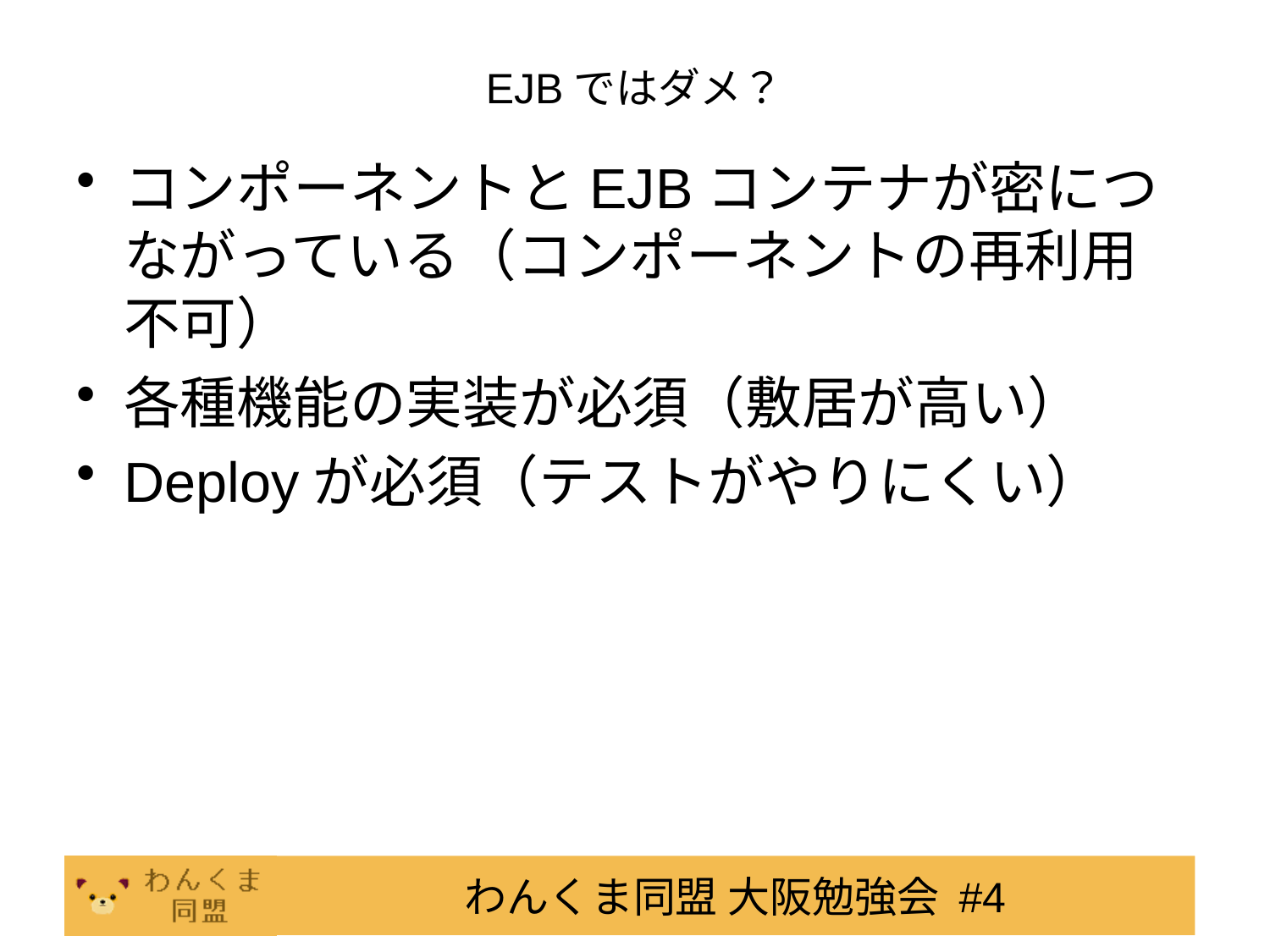

# EJBではダメ？
コンポーネントとEJBコンテナが密につながっている（コンポーネントの再利用不可）
各種機能の実装が必須（敷居が高い）
Deployが必須（テストがやりにくい）